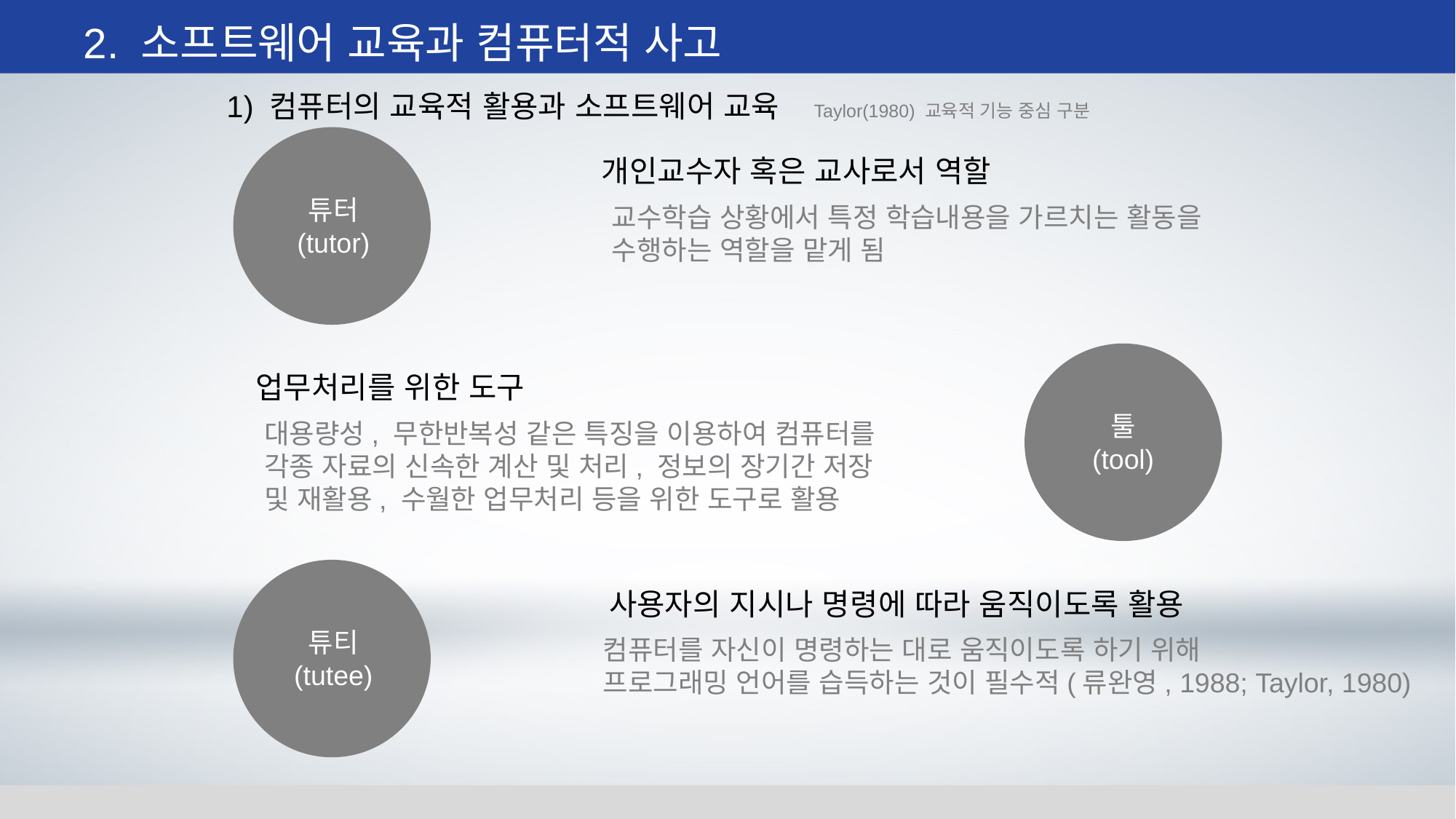

2. 소프트웨어 교육과 컴퓨터적 사고
1) 컴퓨터의 교육적 활용과 소프트웨어 교육
Taylor(1980) 교육적 기능 중심 구분

개인교수자 혹은 교사로서 역할
교수학습 상황에서 특정 학습내용을 가르치는 활동을
수행하는 역할을 맡게 됨
튜터
(tutor)

업무처리를 위한 도구
대용량성, 무한반복성 같은 특징을 이용하여 컴퓨터를
각종 자료의 신속한 계산 및 처리, 정보의 장기간 저장
및 재활용, 수월한 업무처리 등을 위한 도구로 활용
툴
(tool)

사용자의 지시나 명령에 따라 움직이도록 활용
컴퓨터를 자신이 명령하는 대로 움직이도록 하기 위해
프로그래밍 언어를 습득하는 것이 필수적(류완영, 1988; Taylor, 1980)
튜티
(tutee)